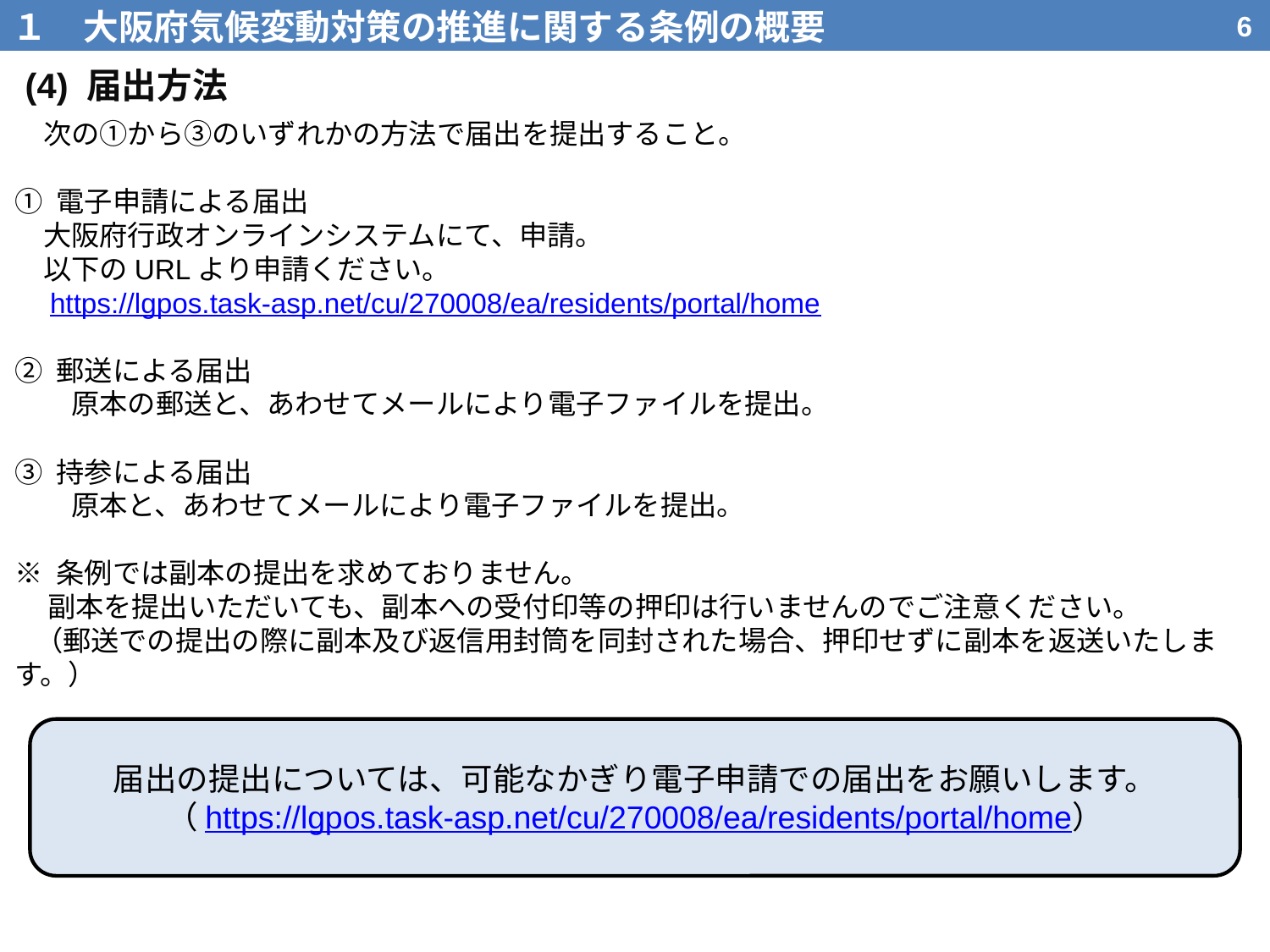

１　大阪府気候変動対策の推進に関する条例の概要
6
 (4) 届出方法
　次の①から③のいずれかの方法で届出を提出すること。

① 電子申請による届出
　大阪府行政オンラインシステムにて、申請。
　以下のURLより申請ください。
　https://lgpos.task-asp.net/cu/270008/ea/residents/portal/home

② 郵送による届出
　　原本の郵送と、あわせてメールにより電子ファイルを提出。

③ 持参による届出
　　原本と、あわせてメールにより電子ファイルを提出。

※ 条例では副本の提出を求めておりません。
    副本を提出いただいても、副本への受付印等の押印は行いませんのでご注意ください。
  （郵送での提出の際に副本及び返信用封筒を同封された場合、押印せずに副本を返送いたします。）
届出の提出については、可能なかぎり電子申請での届出をお願いします。
（https://lgpos.task-asp.net/cu/270008/ea/residents/portal/home）